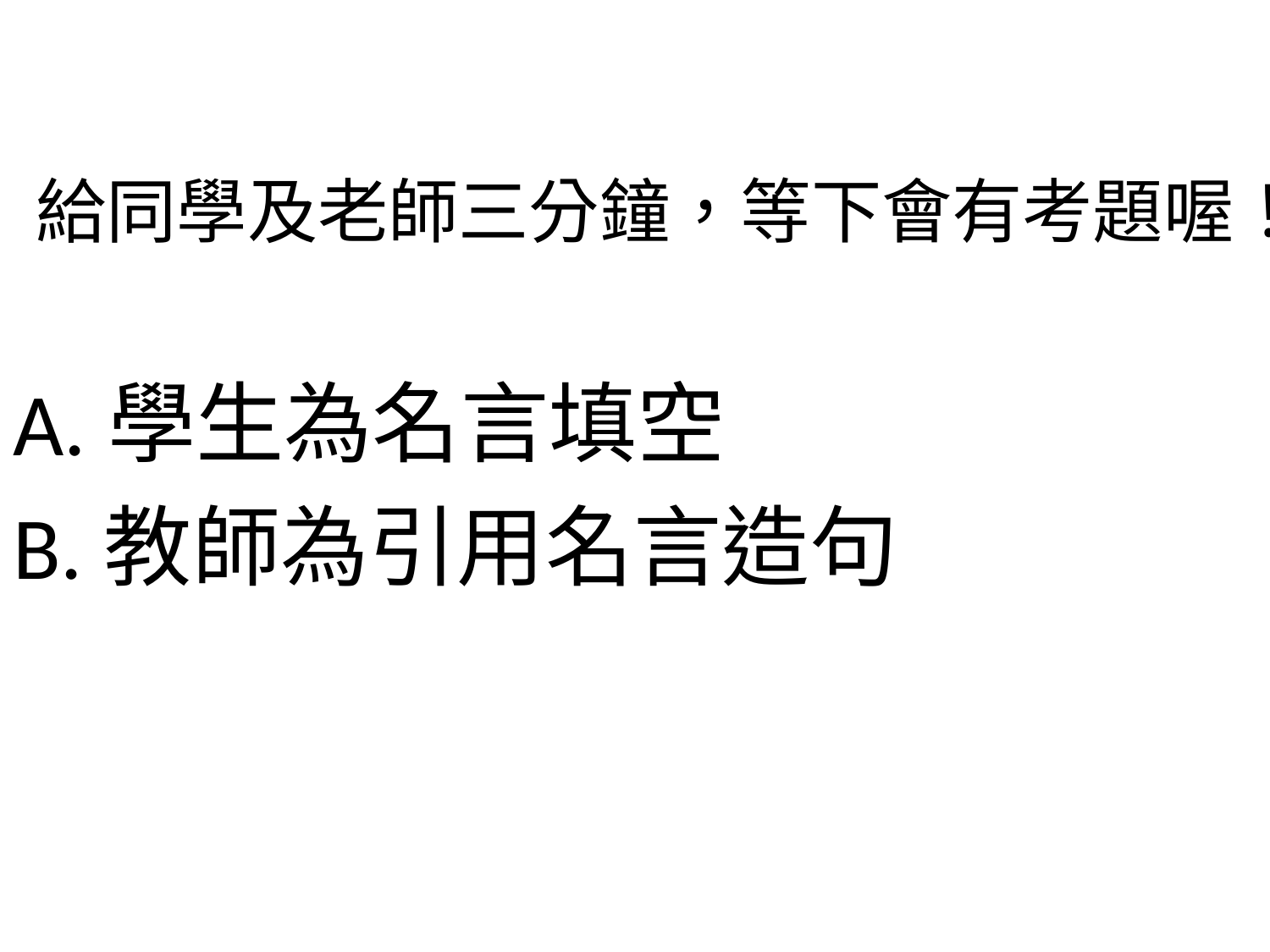

給同學及老師三分鐘，等下會有考題喔！

A.學生為名言填空
B.教師為引用名言造句